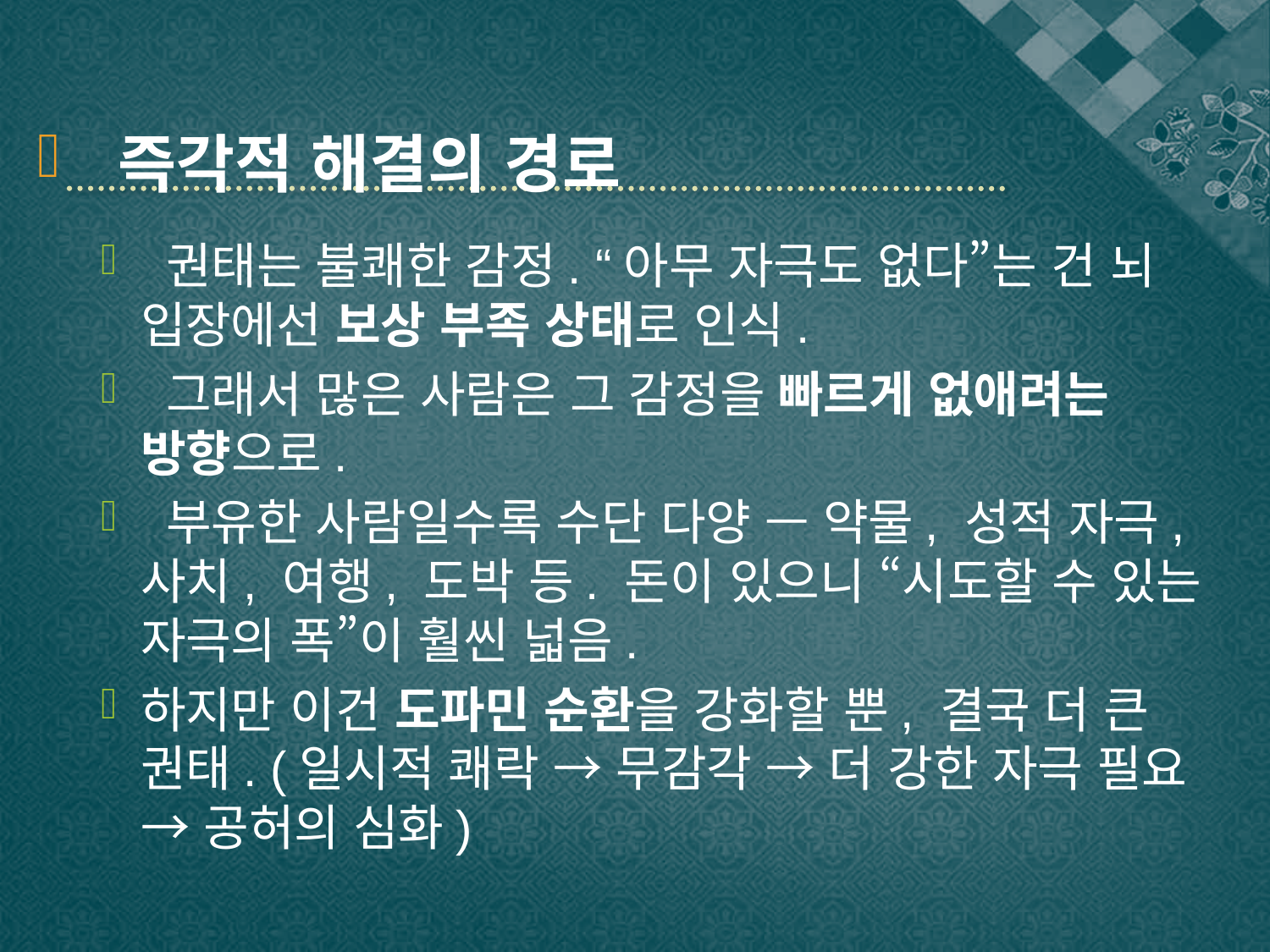

즉각적 해결의 경로

 권태는 불쾌한 감정. “아무 자극도 없다”는 건 뇌 입장에선 보상 부족 상태로 인식.
 그래서 많은 사람은 그 감정을 빠르게 없애려는 방향으로.
 부유한 사람일수록 수단 다양 — 약물, 성적 자극, 사치, 여행, 도박 등. 돈이 있으니 “시도할 수 있는 자극의 폭”이 훨씬 넓음.
하지만 이건 도파민 순환을 강화할 뿐, 결국 더 큰 권태. (일시적 쾌락 → 무감각 → 더 강한 자극 필요 → 공허의 심화)